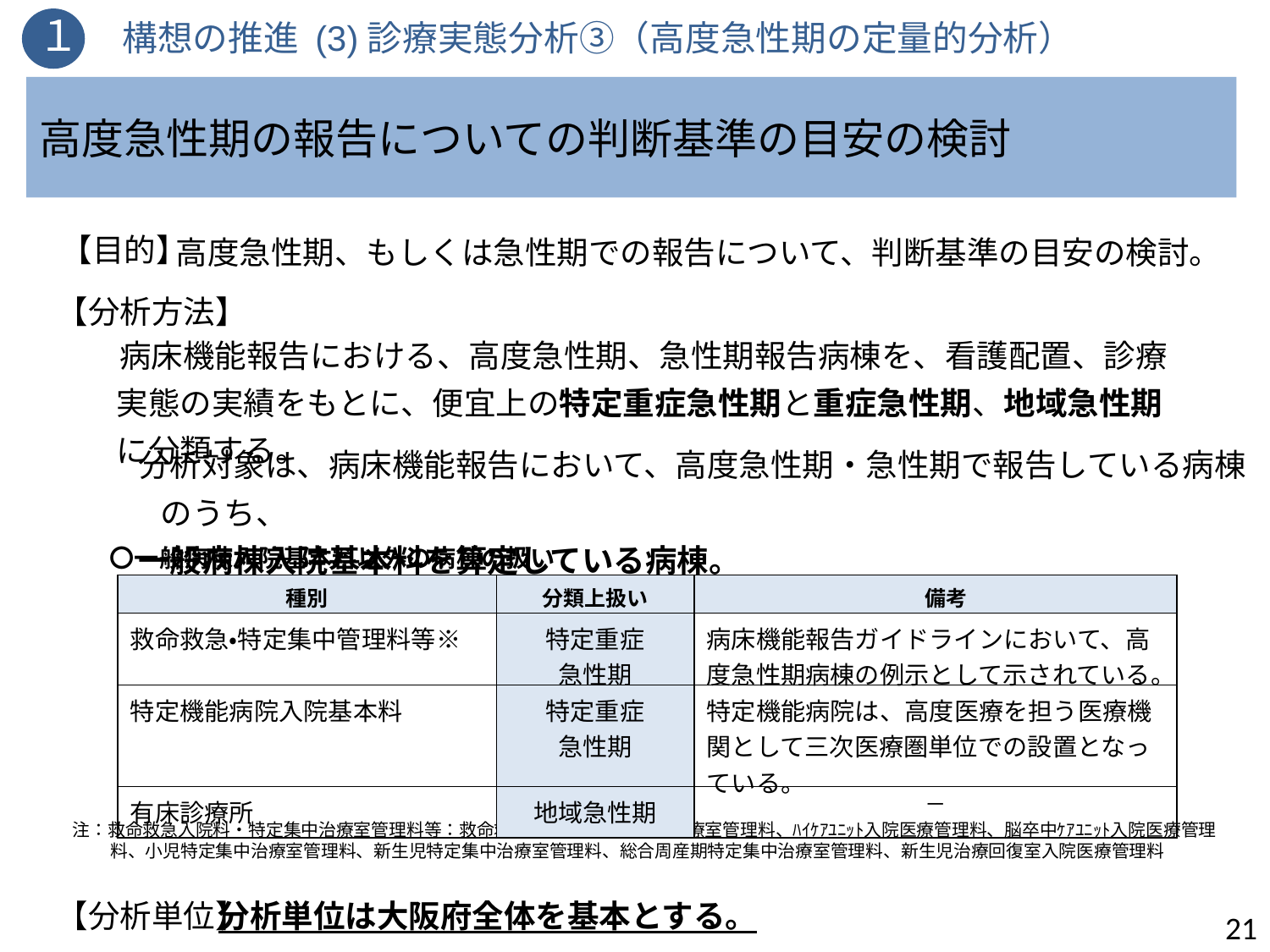

１　構想の推進 (3)診療実態分析③（高度急性期の定量的分析）

高度急性期の報告についての判断基準の目安の検討
【目的】
高度急性期、もしくは急性期での報告について、判断基準の目安の検討。
【分析方法】
病床機能報告における、高度急性期、急性期報告病棟を、看護配置、診療実態の実績をもとに、便宜上の特定重症急性期と重症急性期、地域急性期に分類する。
分析対象は、病床機能報告において、高度急性期・急性期で報告している病棟のうち、
一般病棟入院基本料を算定している病棟。
〇一般病棟入院基本料以外の病棟の扱い
| 種別 | 分類上扱い | 備考 |
| --- | --- | --- |
| 救命救急・特定集中管理料等※ | 特定重症 急性期 | 病床機能報告ガイドラインにおいて、高度急性期病棟の例示として示されている。 |
| 特定機能病院入院基本料 | 特定重症 急性期 | 特定機能病院は、高度医療を担う医療機関として三次医療圏単位での設置となっている。 |
| 有床診療所 | 地域急性期 | ― |
 　注：救命救急入院料・特定集中治療室管理料等：救命救急入院料、特定集中治療室管理料、ﾊｲｹｱﾕﾆｯﾄ入院医療管理料、脳卒中ｹｱﾕﾆｯﾄ入院医療管理料、小児特定集中治療室管理料、新生児特定集中治療室管理料、総合周産期特定集中治療室管理料、新生児治療回復室入院医療管理料
【分析単位】
分析単位は大阪府全体を基本とする。
21